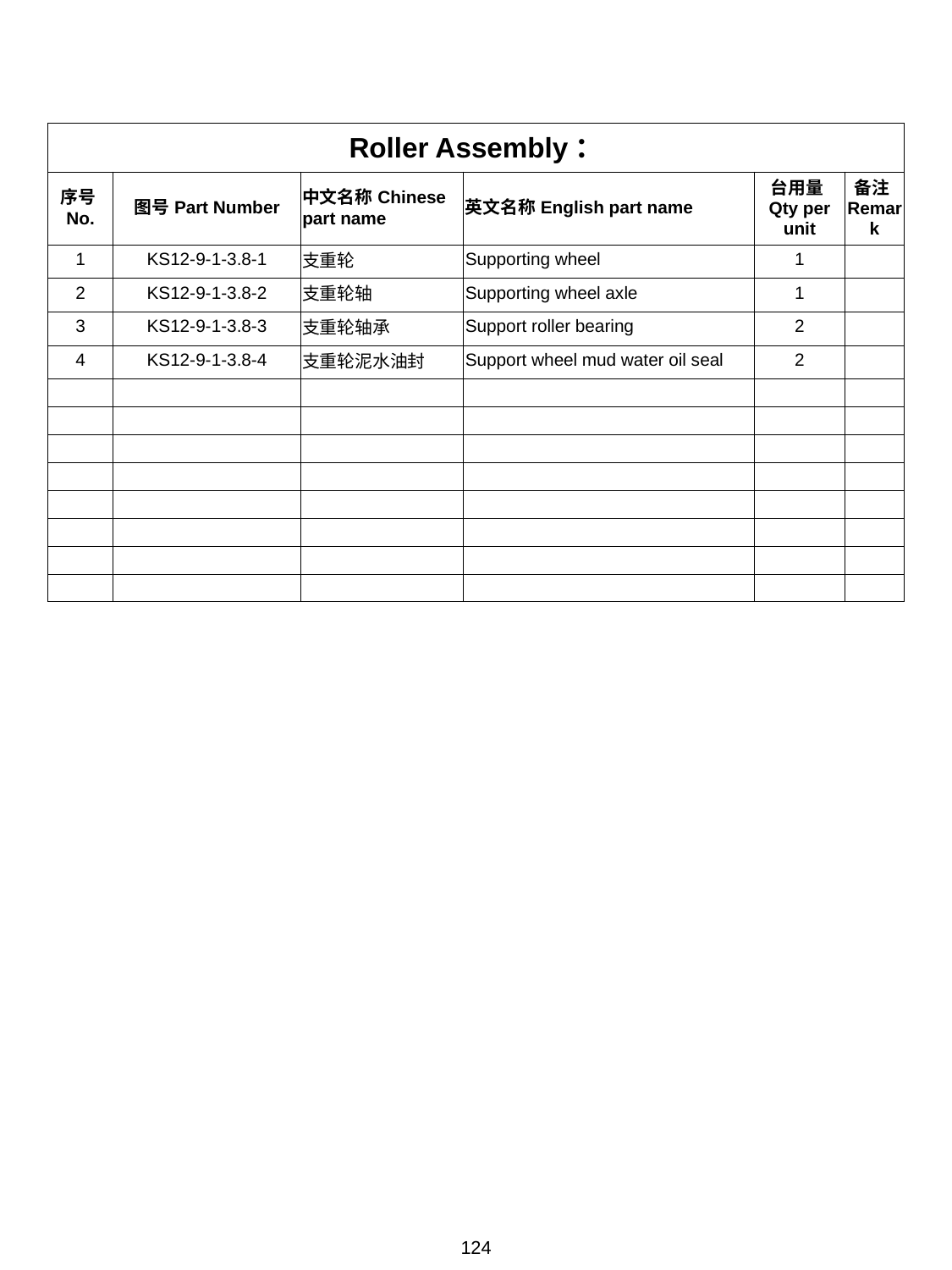

| Roller Assembly： |  |  |  |  |  |
| --- | --- | --- | --- | --- | --- |
| 序号No. | 图号Part Number | 中文名称Chinese part name | 英文名称English part name | 台用量Qty per unit | 备注Remark |
| 1 | KS12-9-1-3.8-1 | 支重轮 | Supporting wheel | 1 |  |
| 2 | KS12-9-1-3.8-2 | 支重轮轴 | Supporting wheel axle | 1 |  |
| 3 | KS12-9-1-3.8-3 | 支重轮轴承 | Support roller bearing | 2 |  |
| 4 | KS12-9-1-3.8-4 | 支重轮泥水油封 | Support wheel mud water oil seal | 2 |  |
|  |  |  |  |  |  |
|  |  |  |  |  |  |
|  |  |  |  |  |  |
|  |  |  |  |  |  |
|  |  |  |  |  |  |
|  |  |  |  |  |  |
|  |  |  |  |  |  |
|  |  |  |  |  |  |
124